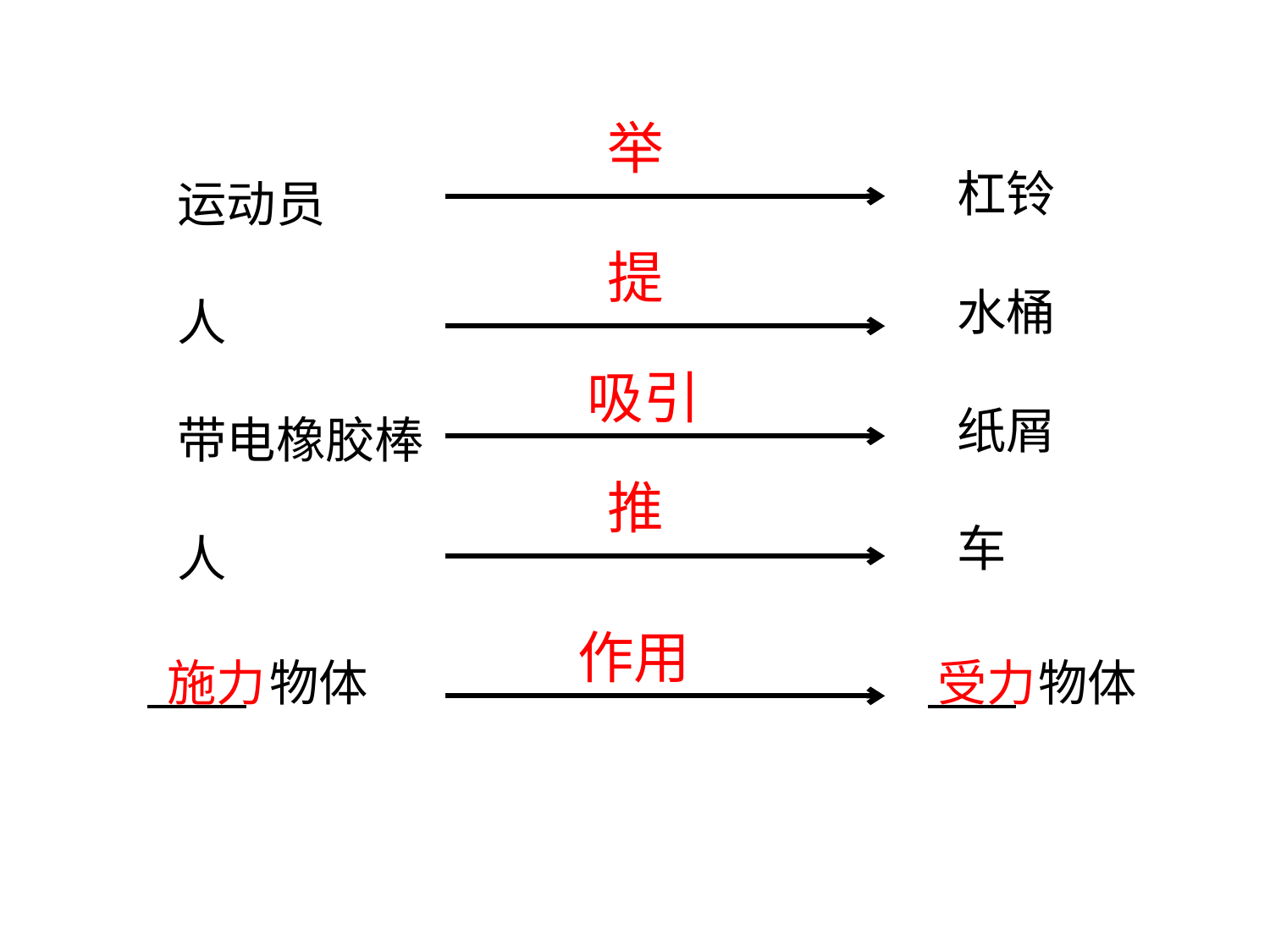

举
杠铃

水桶

纸屑

车
运动员

人

带电橡胶棒

人
提
吸引
推
作用
          物体
施力
         物体
受力